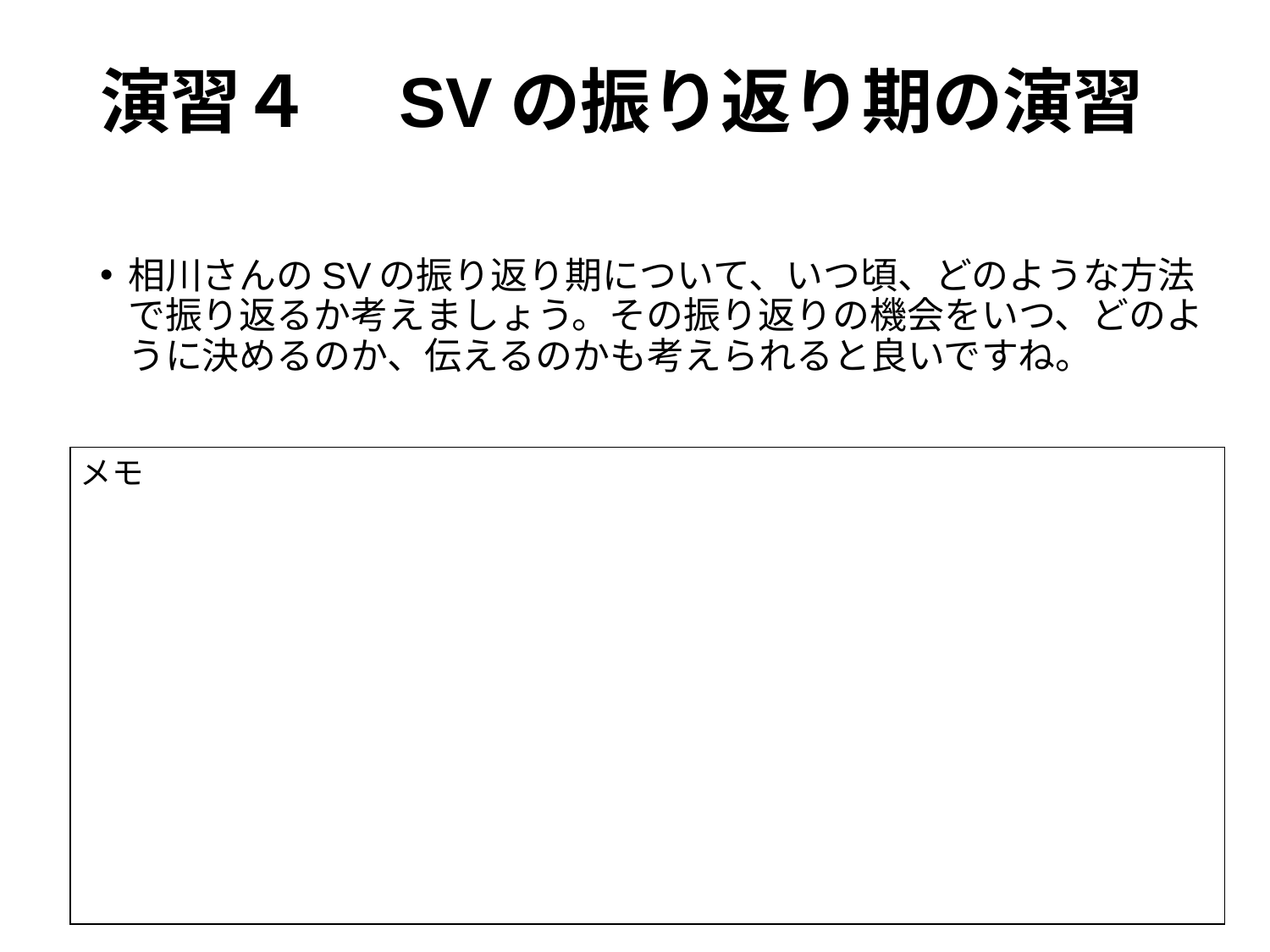

# 演習４　SVの振り返り期の演習
相川さんのSVの振り返り期について、いつ頃、どのような方法で振り返るか考えましょう。その振り返りの機会をいつ、どのように決めるのか、伝えるのかも考えられると良いですね。
| メモ |
| --- |